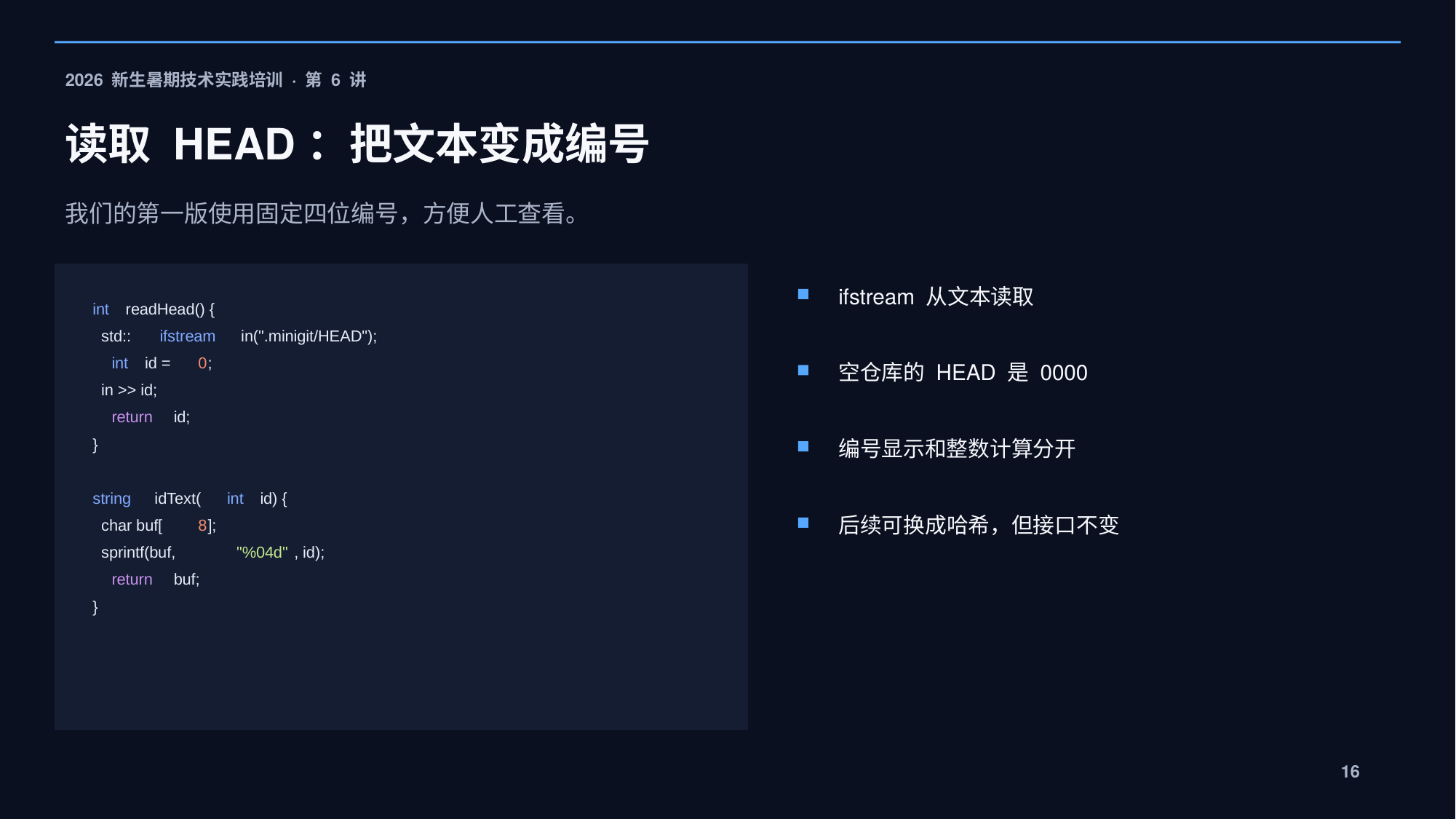

2026 新生暑期技术实践培训 · 第 6 讲
读取 HEAD：把文本变成编号
我们的第一版使用固定四位编号，方便人工查看。

ifstream 从文本读取

int
 readHead() {
  std::
ifstream
 in(".minigit/HEAD");

int
 id =
0
;
空仓库的 HEAD 是 0000

  in >> id;

return
 id;
}
编号显示和整数计算分开

string
 idText(
int
 id) {
后续可换成哈希，但接口不变
  char buf[
8
];

  sprintf(buf,
"%04d"
, id);

return
 buf;
}
16